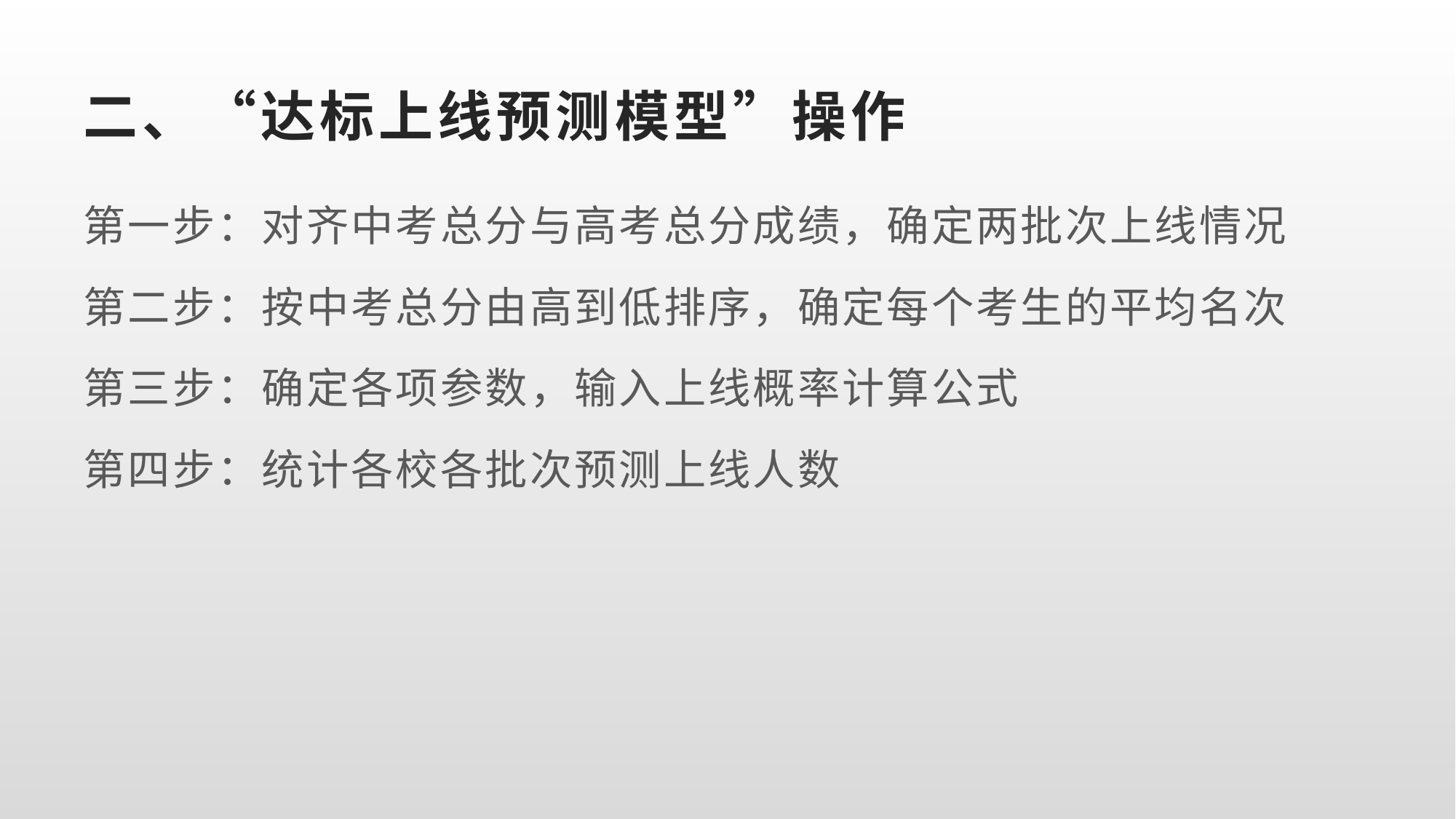

# 二、“达标上线预测模型”操作
第一步：对齐中考总分与高考总分成绩，确定两批次上线情况
第二步：按中考总分由高到低排序，确定每个考生的平均名次
第三步：确定各项参数，输入上线概率计算公式
第四步：统计各校各批次预测上线人数